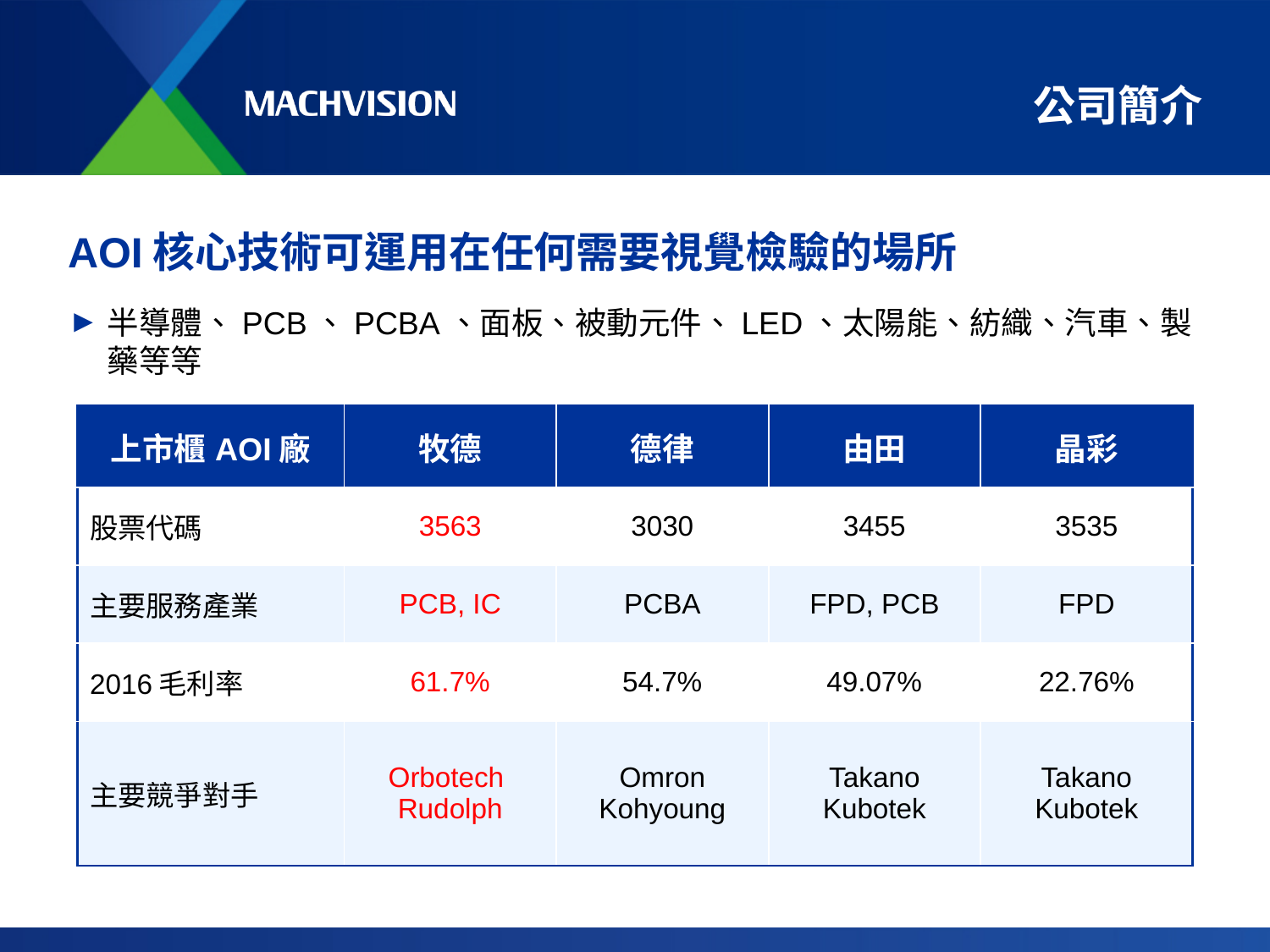

# 公司簡介
AOI核心技術可運用在任何需要視覺檢驗的場所
半導體、PCB、PCBA、面板、被動元件、LED、太陽能、紡織、汽車、製藥等等
| 上市櫃AOI廠 | 牧德 | 德律 | 由田 | 晶彩 |
| --- | --- | --- | --- | --- |
| 股票代碼 | 3563 | 3030 | 3455 | 3535 |
| 主要服務產業 | PCB, IC | PCBA | FPD, PCB | FPD |
| 2016毛利率 | 61.7% | 54.7% | 49.07% | 22.76% |
| 主要競爭對手 | Orbotech Rudolph | Omron Kohyoung | Takano Kubotek | Takano Kubotek |